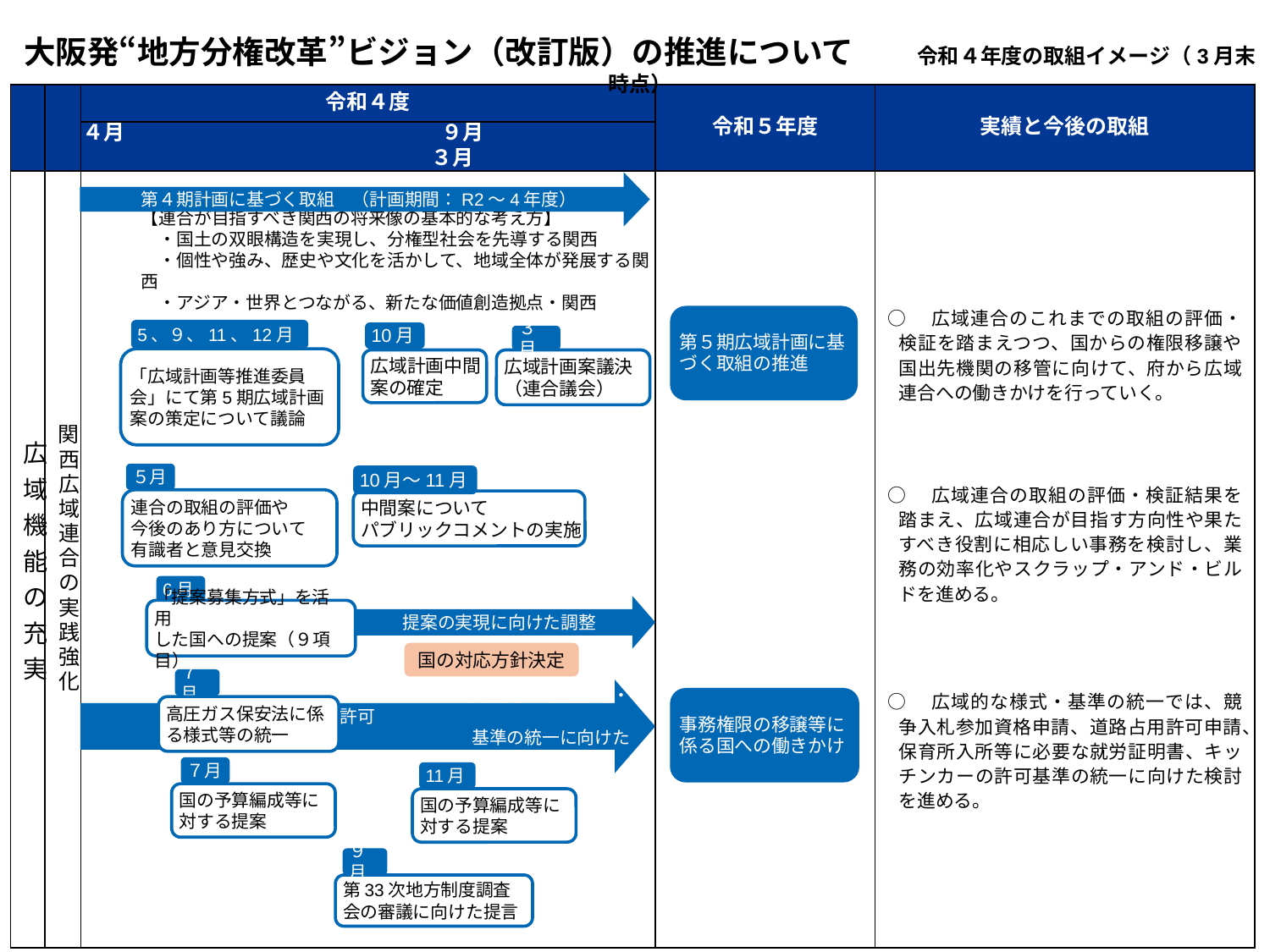

大阪発“地方分権改革”ビジョン（改訂版）の推進について　　令和４年度の取組イメージ（3月末時点）
|  |  | 令和４度 | 令和５年度 | 実績と今後の取組 |
| --- | --- | --- | --- | --- |
|  |  | ４月　　　　　　　　　　　　　　　９月　　　　　　　　　　　　　　　　３月 |  |  |
| 広域機能の充実 | 関西広域連合の実践強化 |  |  | ○　広域連合のこれまでの取組の評価・検証を踏まえつつ、国からの権限移譲や国出先機関の移管に向けて、府から広域連合への働きかけを行っていく。 ○　広域連合の取組の評価・検証結果を踏まえ、広域連合が目指す方向性や果たすべき役割に相応しい事務を検討し、業務の効率化やスクラップ・アンド・ビルドを進める。 ○　広域的な様式・基準の統一では、競争入札参加資格申請、道路占用許可申請、保育所入所等に必要な就労証明書、キッチンカーの許可基準の統一に向けた検討を進める。 |
第４期計画に基づく取組　（計画期間：R2～4年度）
【連合が目指すべき関西の将来像の基本的な考え方】
　・国土の双眼構造を実現し、分権型社会を先導する関西
　・個性や強み、歴史や文化を活かして、地域全体が発展する関西
　・アジア・世界とつながる、新たな価値創造拠点・関西
第５期広域計画に基づく取組の推進
5、９、11、12月
10月
広域計画中間案の確定
３月
広域計画案議決（連合議会）
「広域計画等推進委員会」にて第5期広域計画案の策定について議論
５月
10月～11月
連合の取組の評価や
今後のあり方について
有識者と意見交換
中間案について
パブリックコメントの実施
6月
提案の実現に向けた調整
「提案募集方式」を活用
した国への提案（９項目）
国の対応方針決定
７月
　　　　　　　　　　　　　　　　　　　　　　広域的な申請様式・許可
　　　　　　　　　　　　　　　　　　　　　　基準の統一に向けた検討
事務権限の移譲等に係る国への働きかけ
高圧ガス保安法に係る様式等の統一
７月
11月
国の予算編成等に対する提案
国の予算編成等に対する提案
９月
第33次地方制度調査会の審議に向けた提言